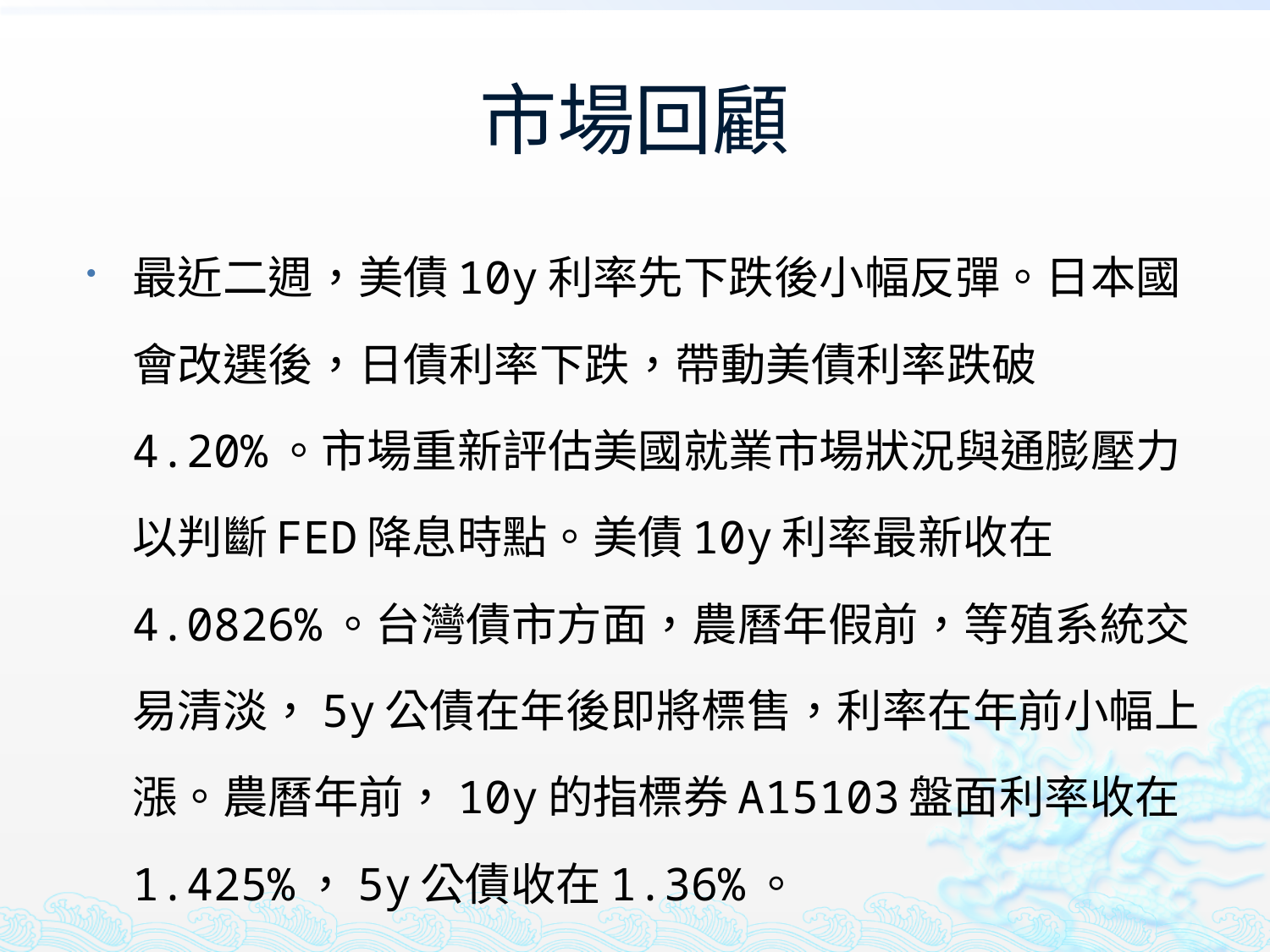

# 市場回顧
最近二週，美債10y利率先下跌後小幅反彈。日本國會改選後，日債利率下跌，帶動美債利率跌破4.20%。市場重新評估美國就業市場狀況與通膨壓力以判斷FED降息時點。美債10y利率最新收在4.0826%。台灣債市方面，農曆年假前，等殖系統交易清淡，5y公債在年後即將標售，利率在年前小幅上漲。農曆年前，10y的指標券A15103盤面利率收在1.425%，5y公債收在1.36%。